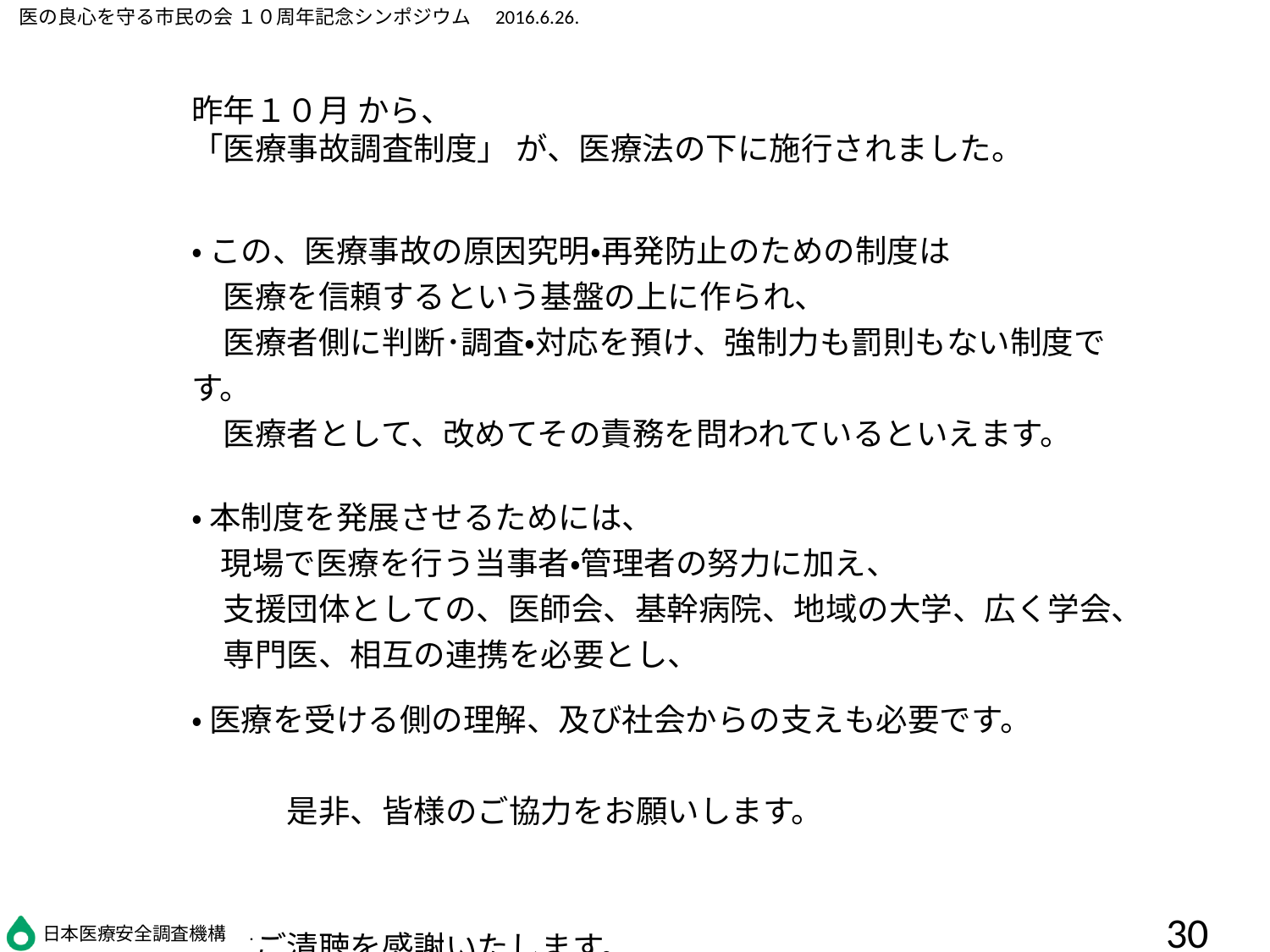

昨年１０月 から、
「医療事故調査制度」 が、医療法の下に施行されました。

・ この、医療事故の原因究明・再発防止のための制度は
　医療を信頼するという基盤の上に作られ、
　医療者側に判断･調査・対応を預け、強制力も罰則もない制度です。
　医療者として、改めてその責務を問われているといえます。

・ 本制度を発展させるためには、
   現場で医療を行う当事者・管理者の努力に加え、
　支援団体としての、医師会、基幹病院、地域の大学、広く学会、
　専門医、相互の連携を必要とし、

・ 医療を受ける側の理解、及び社会からの支えも必要です。

　　　是非、皆様のご協力をお願いします。

　　　　　　　　　　　　				　　　ご清聴を感謝いたします。